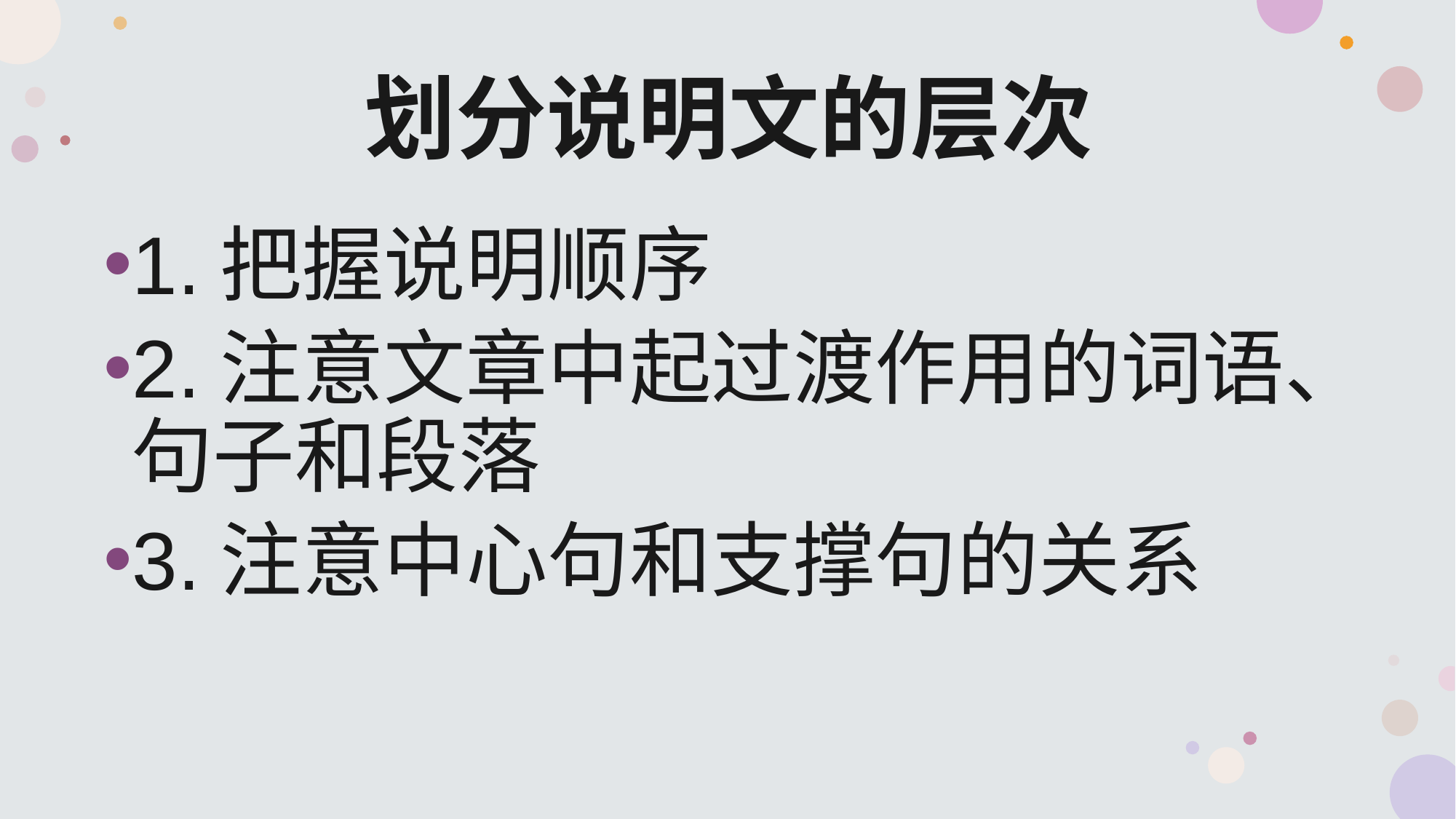

# 划分说明文的层次
1.把握说明顺序
2.注意文章中起过渡作用的词语、句子和段落
3.注意中心句和支撑句的关系